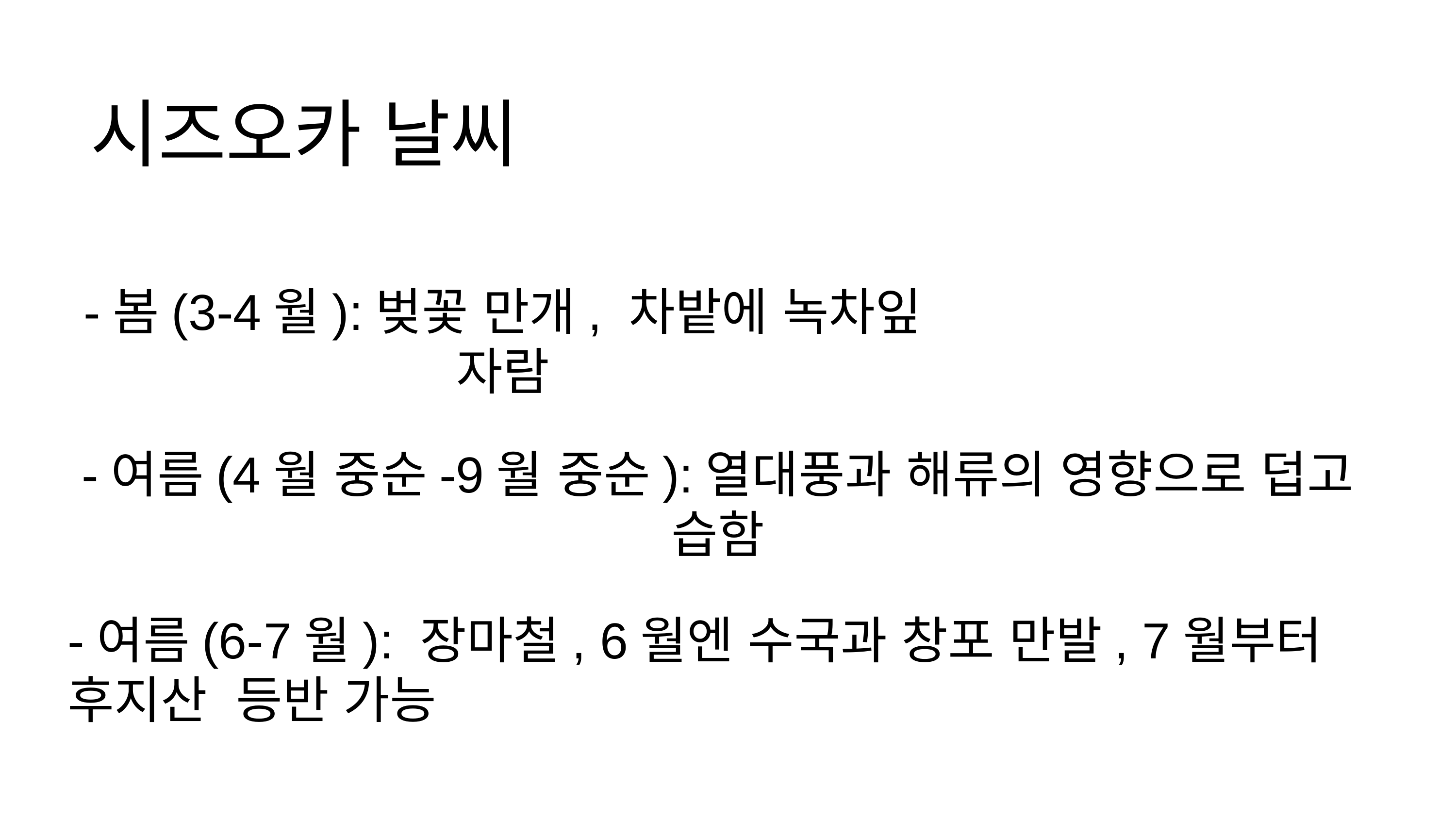

시즈오카 날씨
-봄(3-4월):벚꽃 만개, 차밭에 녹차잎 자람
-여름(4월 중순-9월 중순):열대풍과 해류의 영향으로 덥고 습함
-여름(6-7월): 장마철, 6월엔 수국과 창포 만발, 7월부터 후지산  등반 가능